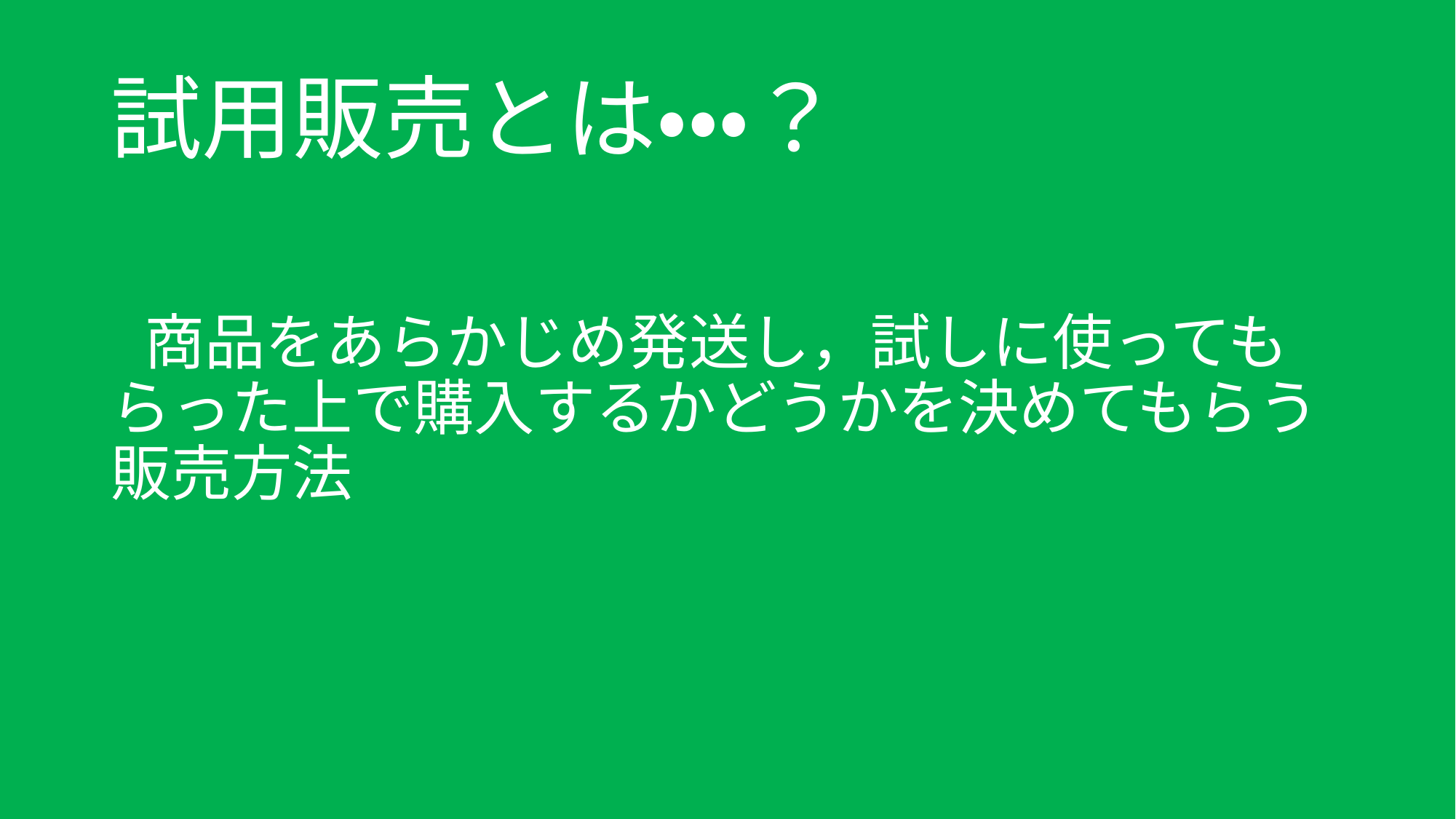

# 試用販売とは・・・？
　商品をあらかじめ発送し，試しに使ってもらった上で購入するかどうかを決めてもらう販売方法